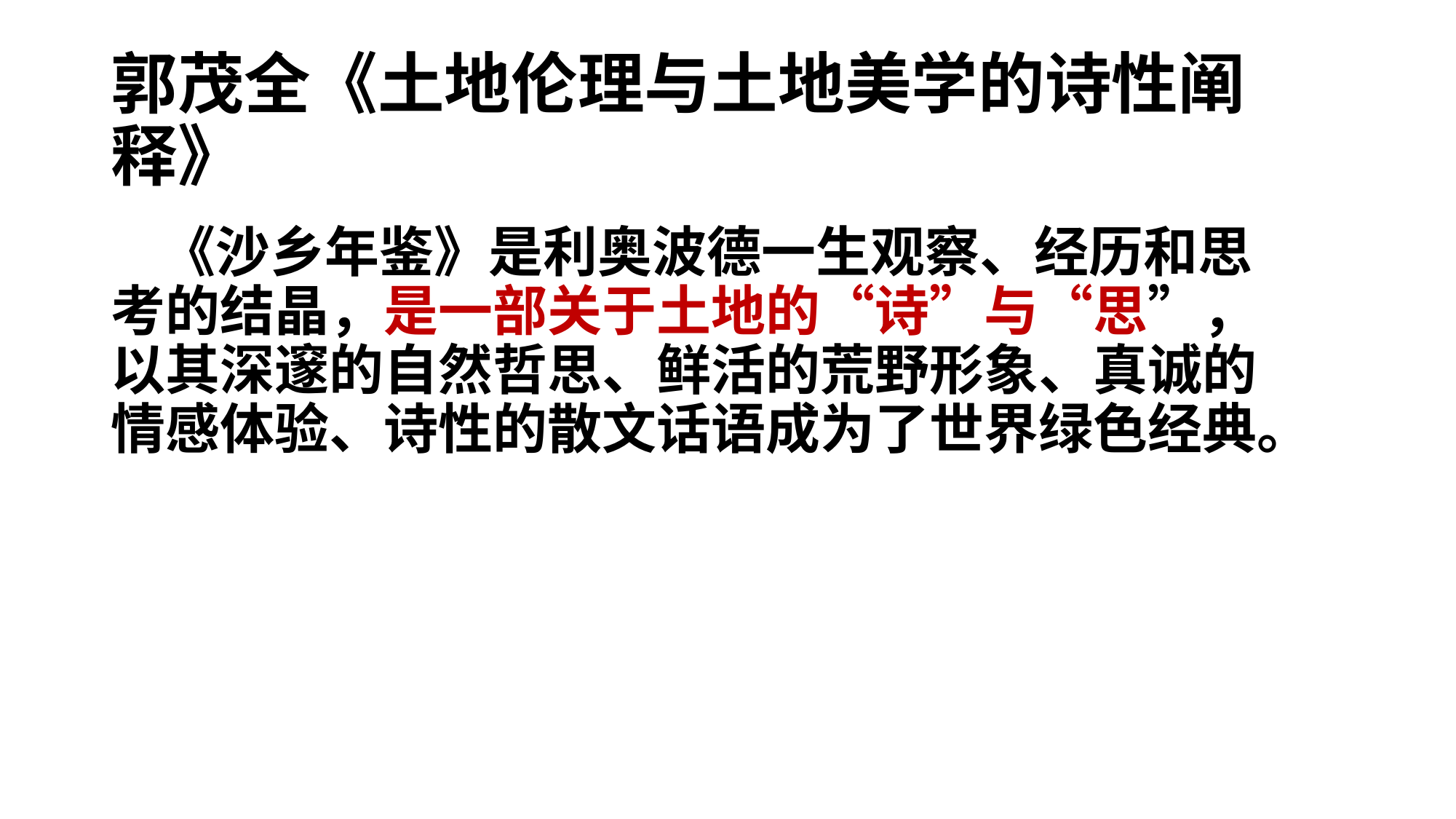

# 郭茂全《土地伦理与土地美学的诗性阐释》
   《沙乡年鉴》是利奥波德一生观察、经历和思考的结晶，是一部关于土地的“诗”与“思”，以其深邃的自然哲思、鲜活的荒野形象、真诚的情感体验、诗性的散文话语成为了世界绿色经典。